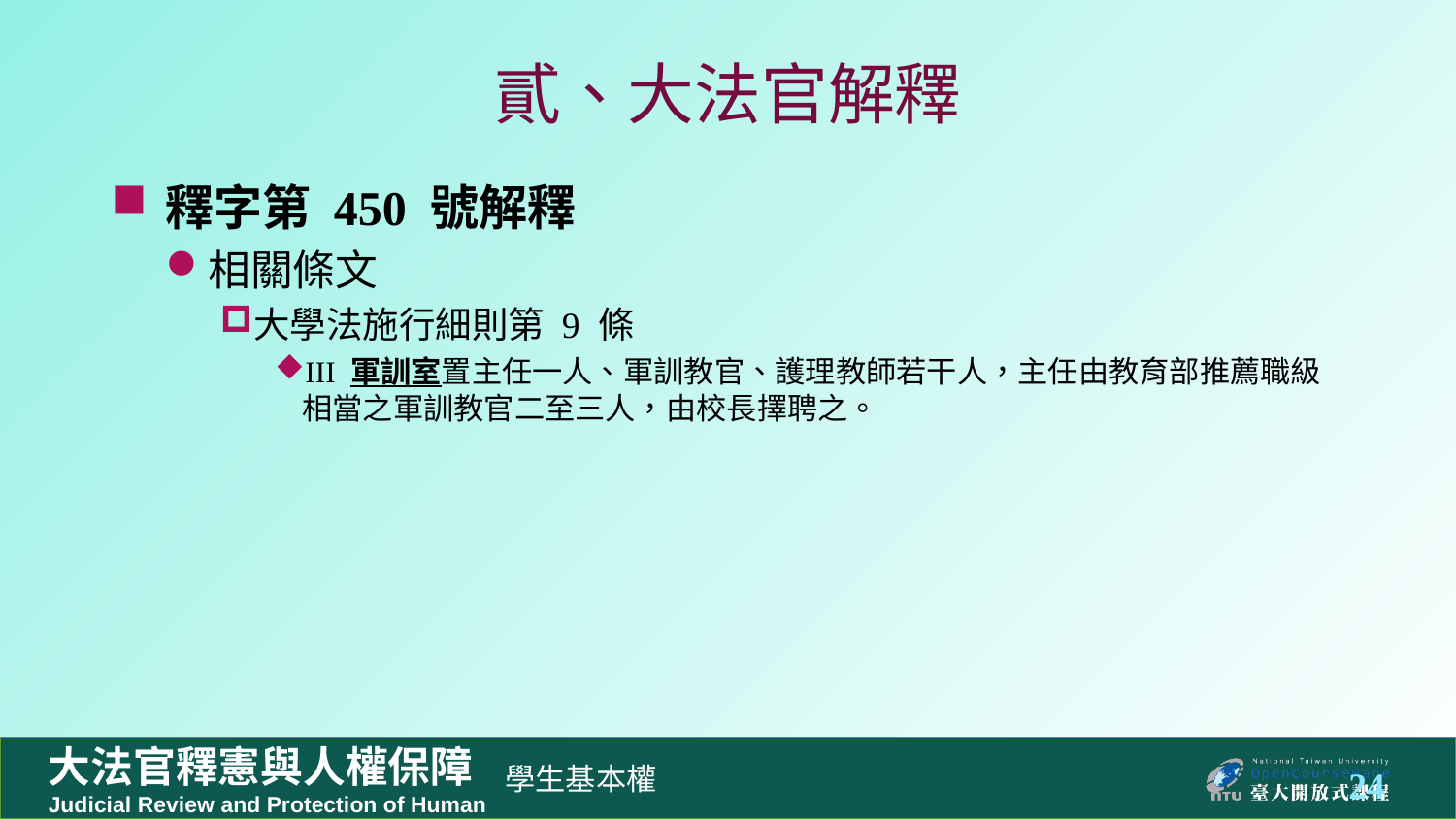

# 貳、大法官解釋
釋字第 450 號解釋
相關條文
大學法施行細則第 9 條
III 軍訓室置主任一人、軍訓教官、護理教師若干人，主任由教育部推薦職級相當之軍訓教官二至三人，由校長擇聘之。